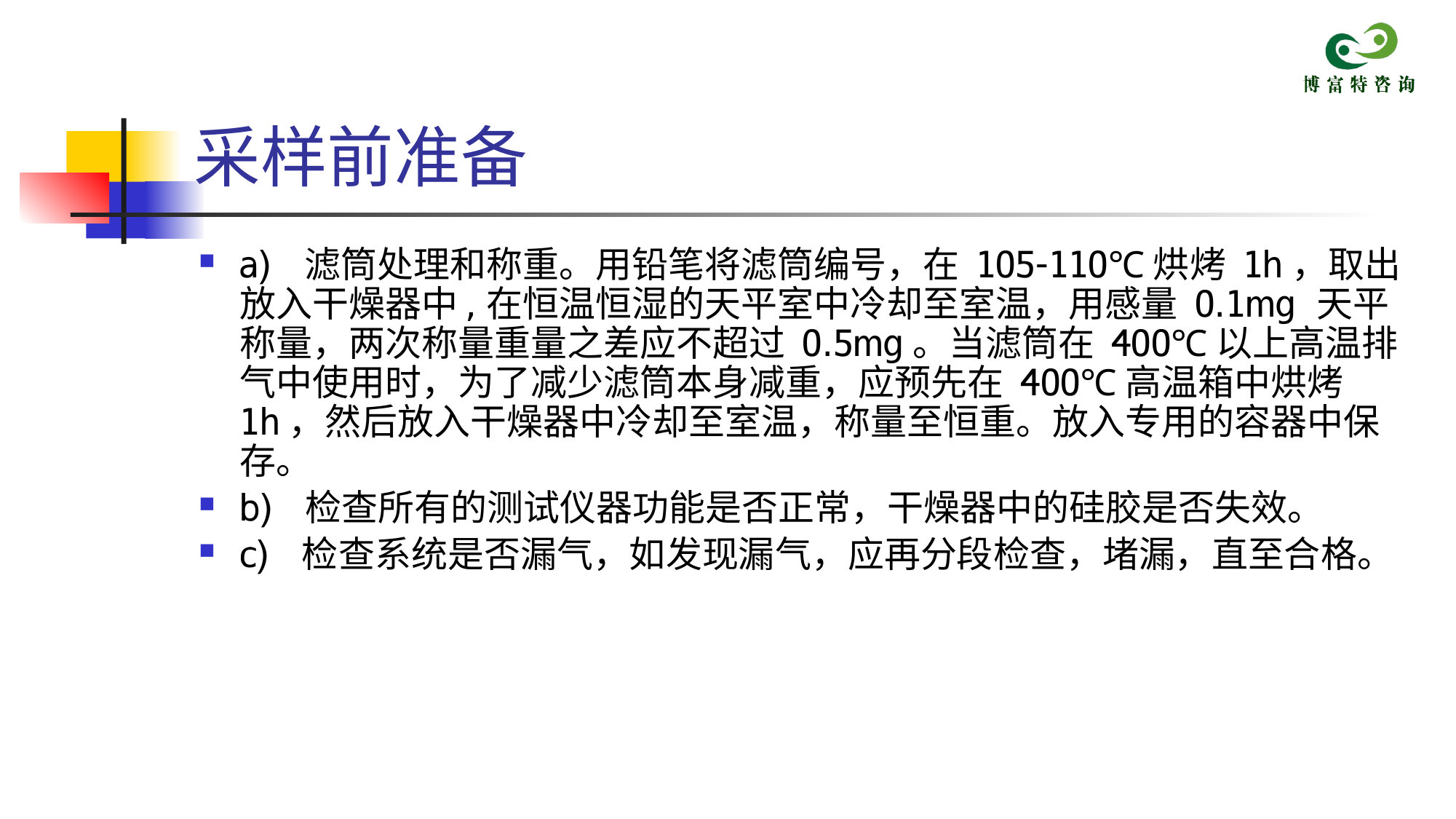

# 采样前准备
a)  滤筒处理和称重。用铅笔将滤筒编号，在 105-110℃烘烤 1h，取出放入干燥器中,在恒温恒湿的天平室中冷却至室温，用感量 0.1mg 天平称量，两次称量重量之差应不超过 0.5mg。当滤筒在 400℃以上高温排气中使用时，为了减少滤筒本身减重，应预先在 400℃高温箱中烘烤 1h，然后放入干燥器中冷却至室温，称量至恒重。放入专用的容器中保存。
b)  检查所有的测试仪器功能是否正常，干燥器中的硅胶是否失效。
c)  检查系统是否漏气，如发现漏气，应再分段检查，堵漏，直至合格。